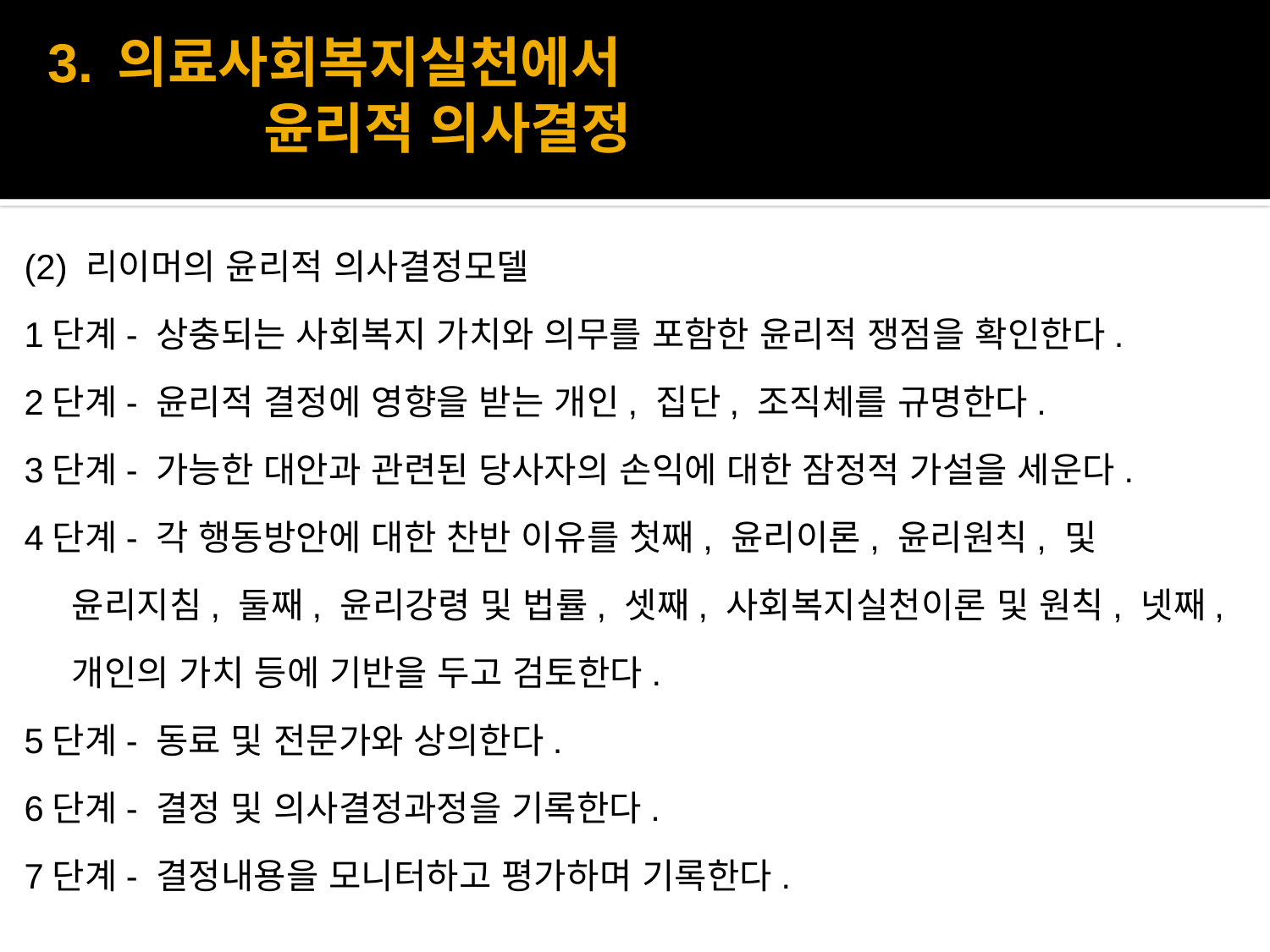

# 3. 의료사회복지실천에서 윤리적 의사결정
(2) 리이머의 윤리적 의사결정모델
1단계- 상충되는 사회복지 가치와 의무를 포함한 윤리적 쟁점을 확인한다.
2단계- 윤리적 결정에 영향을 받는 개인, 집단, 조직체를 규명한다.
3단계- 가능한 대안과 관련된 당사자의 손익에 대한 잠정적 가설을 세운다.
4단계- 각 행동방안에 대한 찬반 이유를 첫째, 윤리이론, 윤리원칙, 및 윤리지침, 둘째, 윤리강령 및 법률, 셋째, 사회복지실천이론 및 원칙, 넷째, 개인의 가치 등에 기반을 두고 검토한다.
5단계- 동료 및 전문가와 상의한다.
6단계- 결정 및 의사결정과정을 기록한다.
7단계- 결정내용을 모니터하고 평가하며 기록한다.